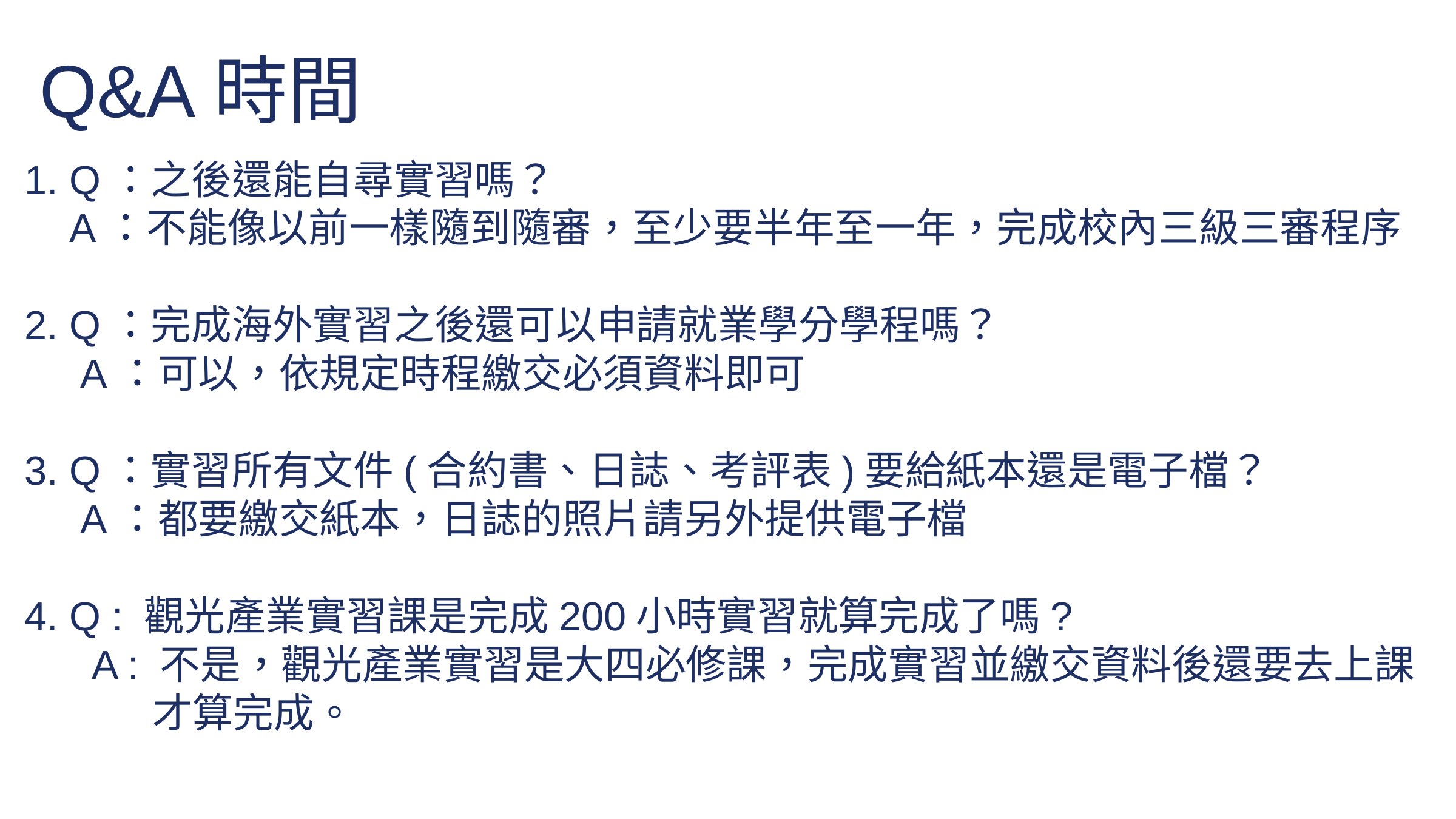

Q&A時間
1. Q：之後還能自尋實習嗎？
    A：不能像以前一樣隨到隨審，至少要半年至一年，完成校內三級三審程序

2. Q：完成海外實習之後還可以申請就業學分學程嗎？
     A：可以，依規定時程繳交必須資料即可

3. Q：實習所有文件(合約書、日誌、考評表)要給紙本還是電子檔？
     A：都要繳交紙本，日誌的照片請另外提供電子檔

4. Q : 觀光產業實習課是完成200小時實習就算完成了嗎?
      A : 不是，觀光產業實習是大四必修課，完成實習並繳交資料後還要去上課
             才算完成。